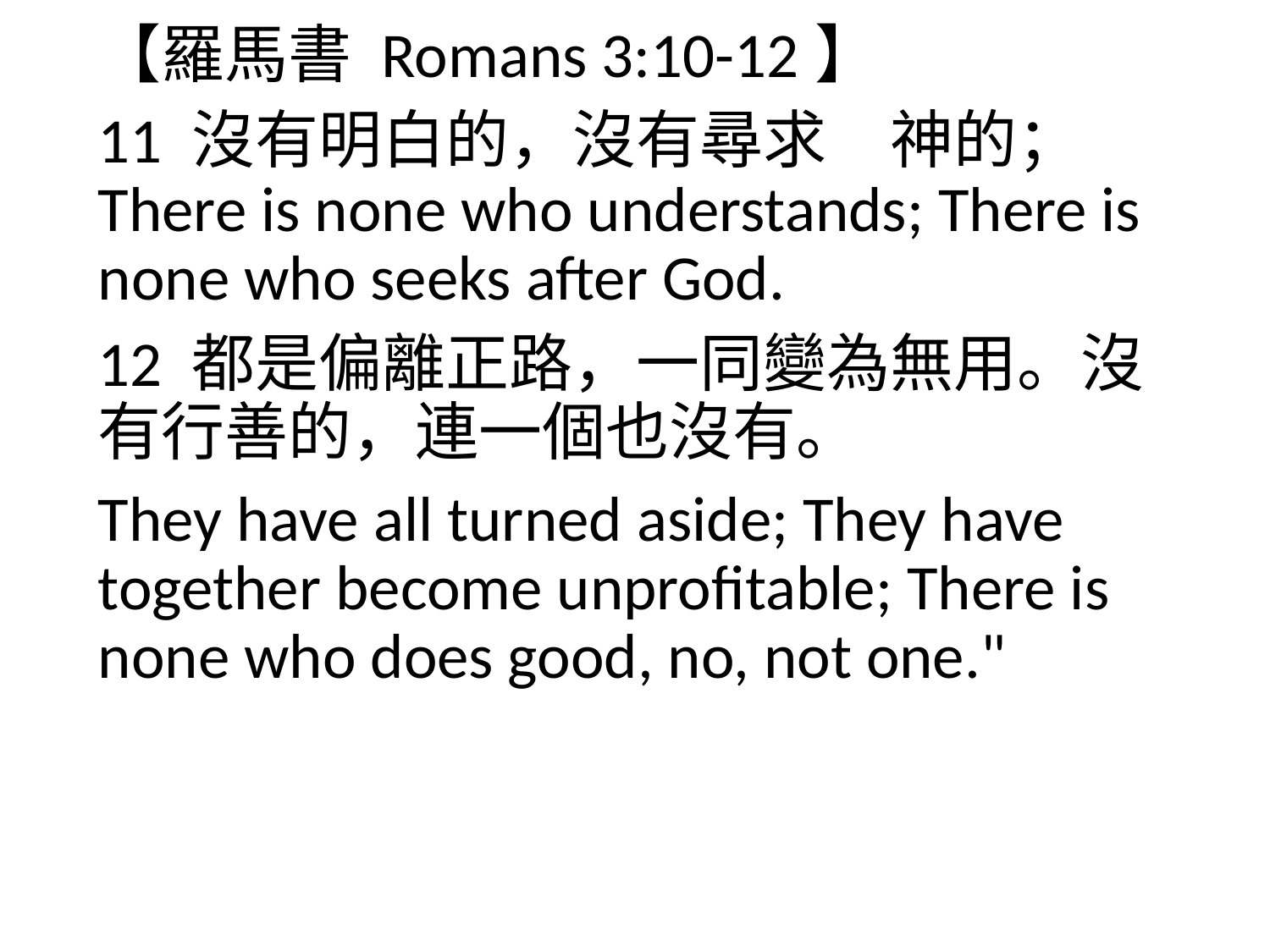

【羅馬書 Romans 3:10-12】
11 沒有明白的，沒有尋求　神的；There is none who understands; There is none who seeks after God.
12 都是偏離正路，一同變為無用。沒有行善的，連一個也沒有。
They have all turned aside; They have together become unprofitable; There is none who does good, no, not one."